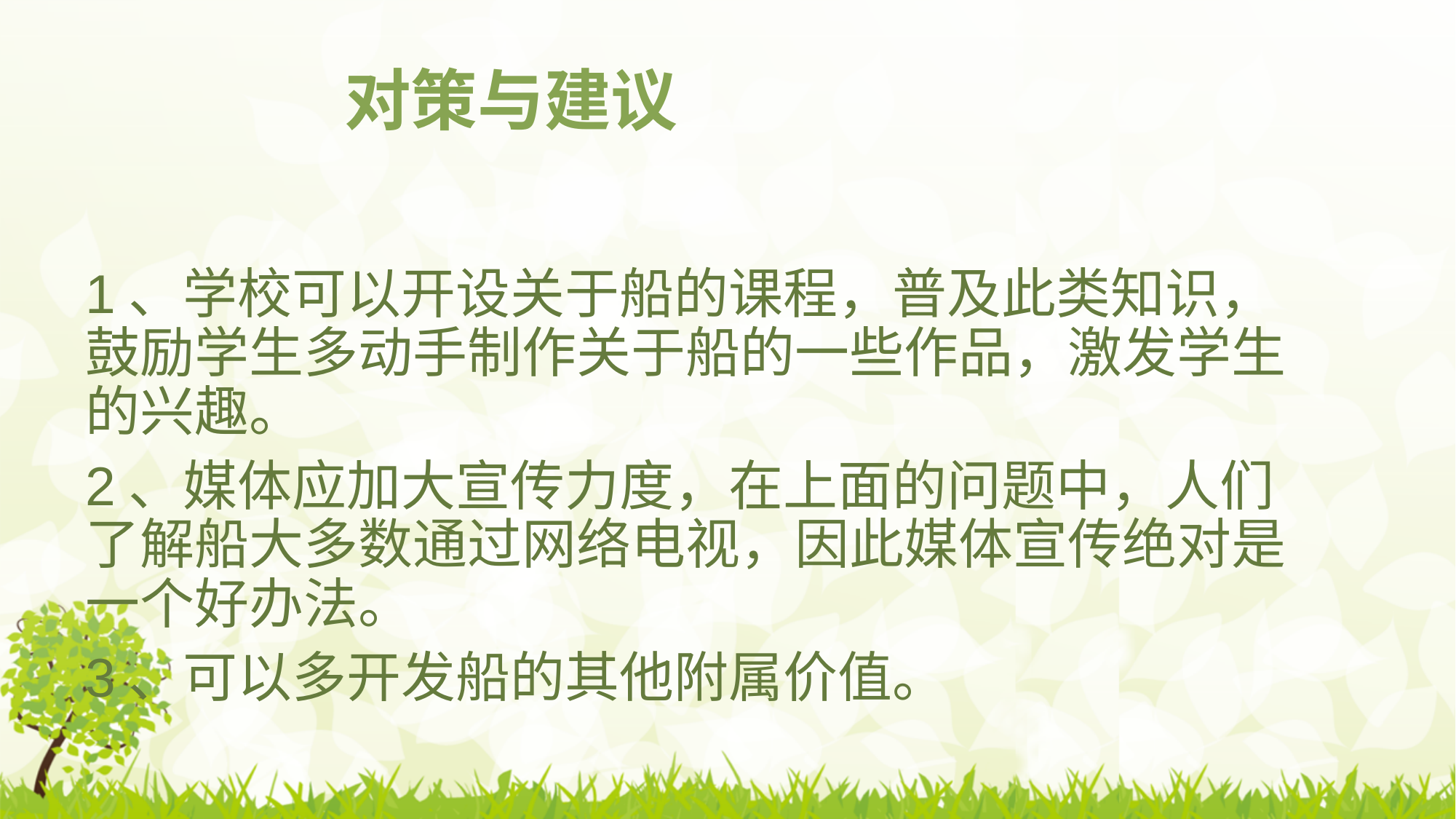

# 对策与建议

1、学校可以开设关于船的课程，普及此类知识，鼓励学生多动手制作关于船的一些作品，激发学生的兴趣。
2、媒体应加大宣传力度，在上面的问题中，人们了解船大多数通过网络电视，因此媒体宣传绝对是一个好办法。
3、可以多开发船的其他附属价值。